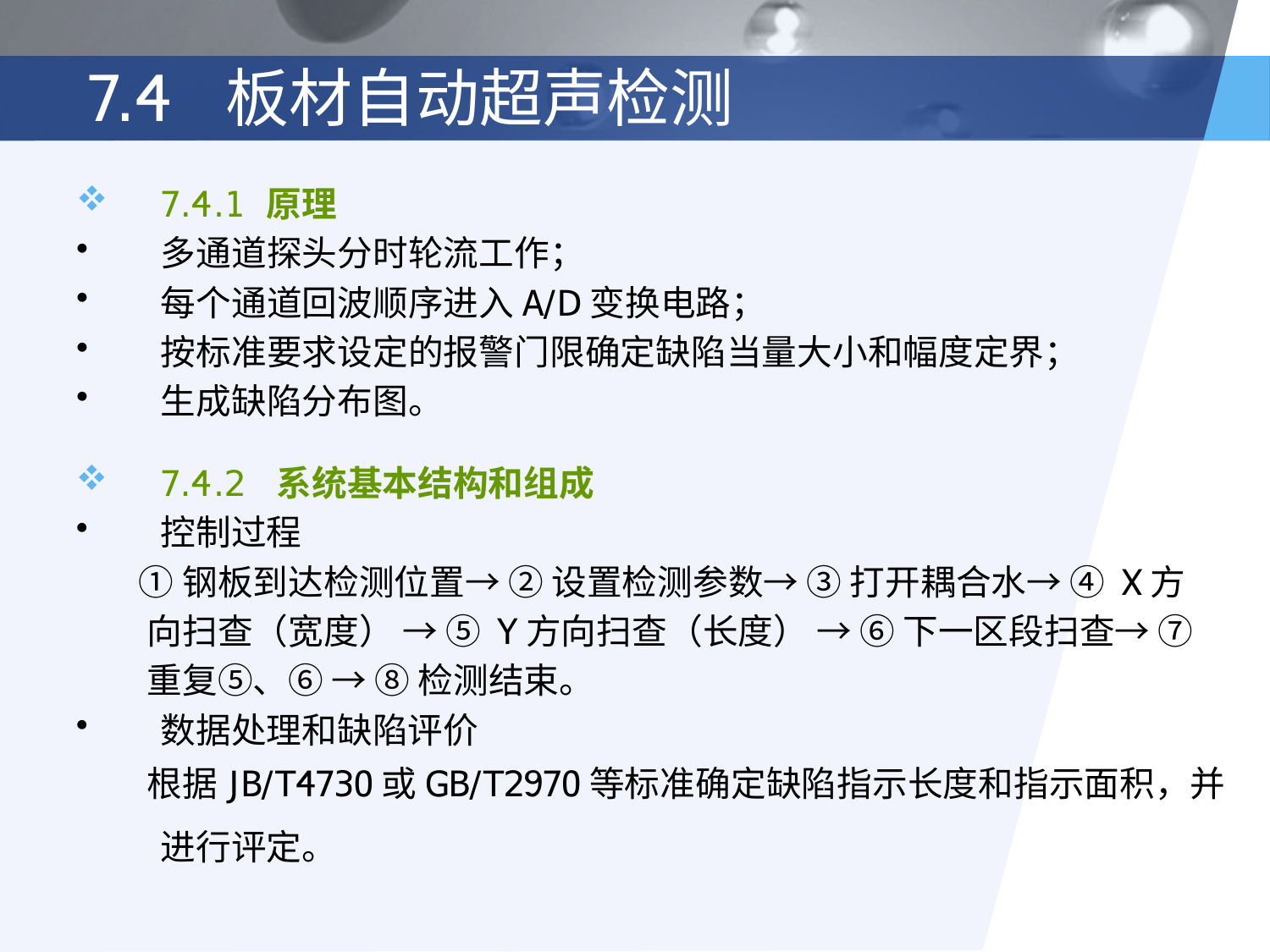

# 7.4  板材自动超声检测
7.4.1 原理
多通道探头分时轮流工作；
每个通道回波顺序进入A/D变换电路；
按标准要求设定的报警门限确定缺陷当量大小和幅度定界；
生成缺陷分布图。

7.4.2  系统基本结构和组成
控制过程
        ①钢板到达检测位置→ ② 设置检测参数→ ③ 打开耦合水→ ④ X方
        向扫查（宽度） → ⑤ Y方向扫查（长度） → ⑥ 下一区段扫查→ ⑦
        重复⑤、⑥ → ⑧ 检测结束。
数据处理和缺陷评价
        根据JB/T4730或GB/T2970等标准确定缺陷指示长度和指示面积，并进行评定。